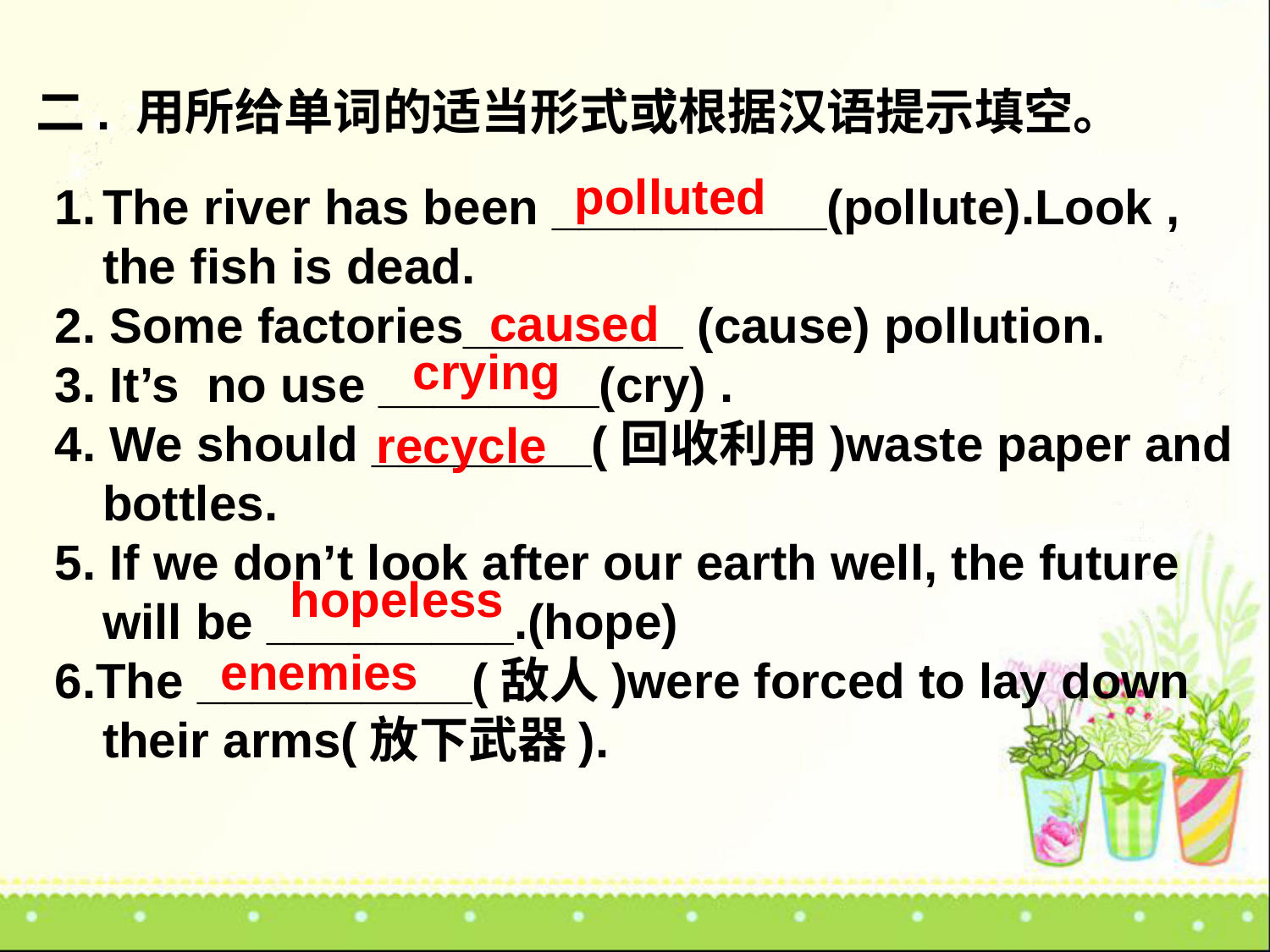

二. 用所给单词的适当形式或根据汉语提示填空。
polluted
The river has been __________(pollute).Look , the fish is dead.
2. Some factories________ (cause) pollution.
3. It’s  no use ________(cry) .
4. We should ________(回收利用)waste paper and bottles.
5. If we don’t look after our earth well, the future will be _________.(hope)
6.The __________(敌人)were forced to lay down their arms(放下武器).

caused
crying
recycle
hopeless
enemies